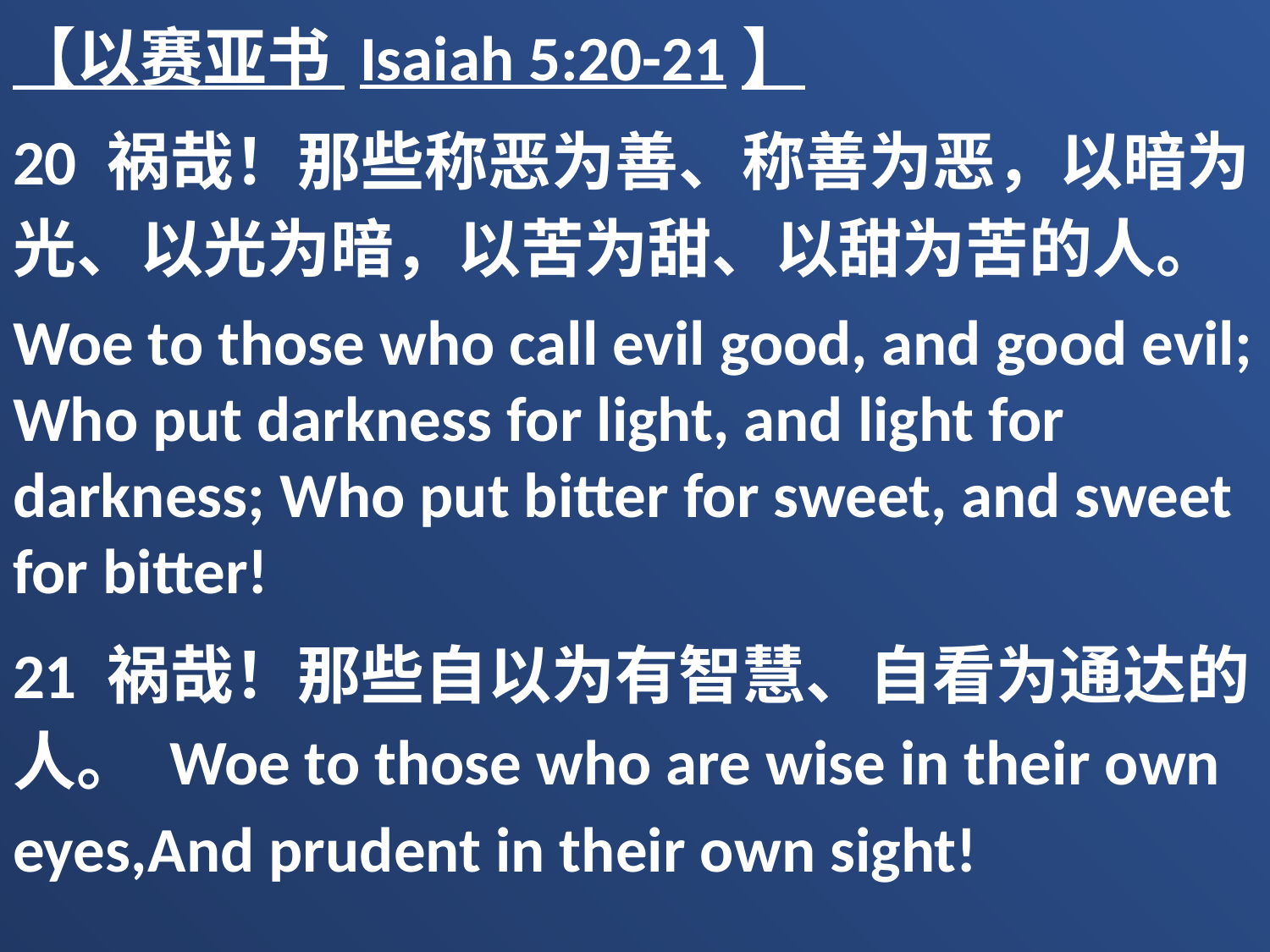

【以赛亚书 Isaiah 5:20-21】
20 祸哉！那些称恶为善、称善为恶，以暗为光、以光为暗，以苦为甜、以甜为苦的人。
Woe to those who call evil good, and good evil; Who put darkness for light, and light for darkness; Who put bitter for sweet, and sweet for bitter!
21 祸哉！那些自以为有智慧、自看为通达的人。 Woe to those who are wise in their own eyes,And prudent in their own sight!